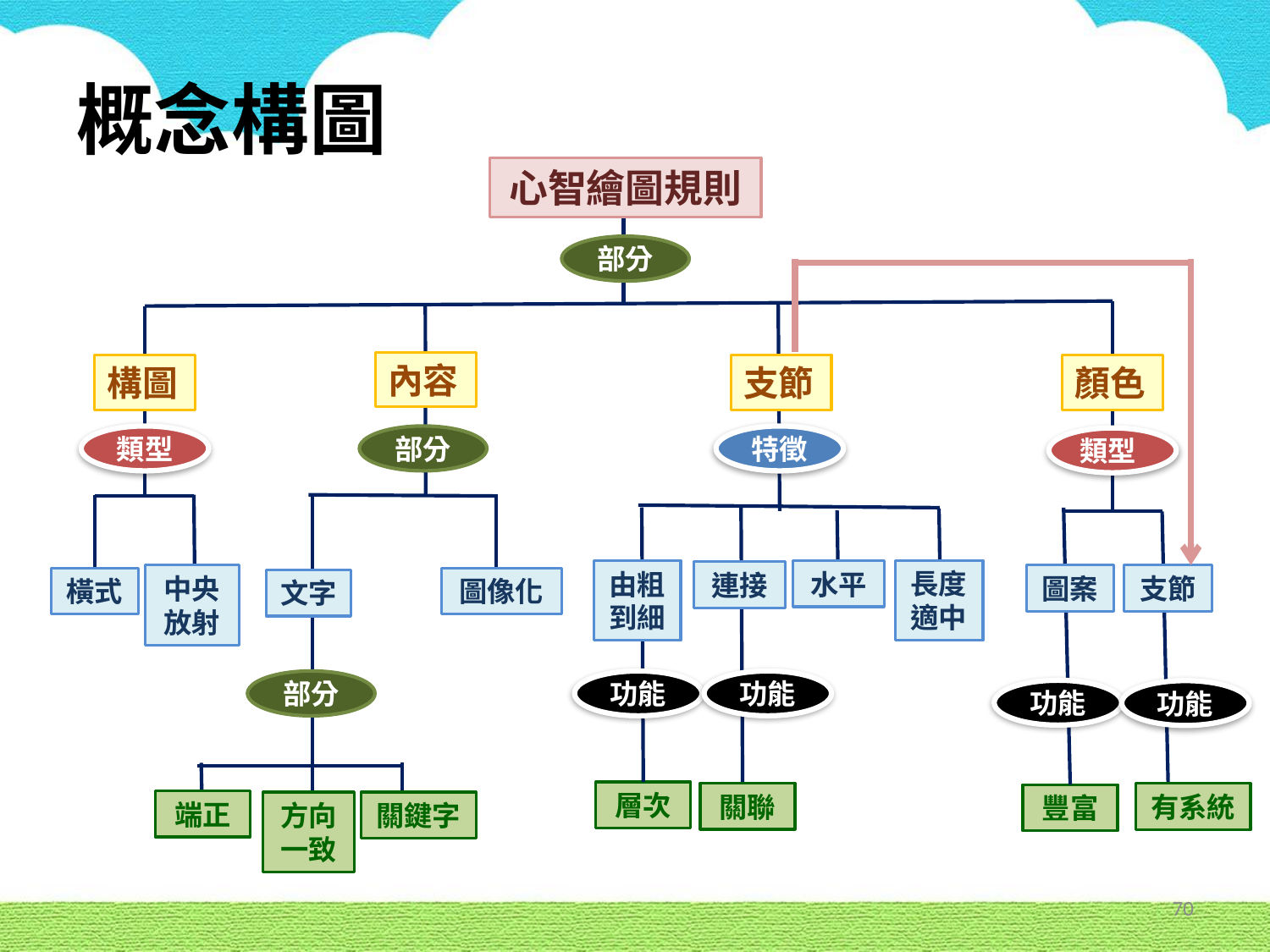

# 概念構圖
心智繪圖規則
部分
內容
構圖
支節
顏色
類型
部分
特徵
類型
長度適中
由粗到細
水平
連接
中央放射
圖案
支節
橫式
圖像化
文字
部分
功能
功能
功能
功能
層次
關聯
有系統
豐富
端正
方向一致
關鍵字
70